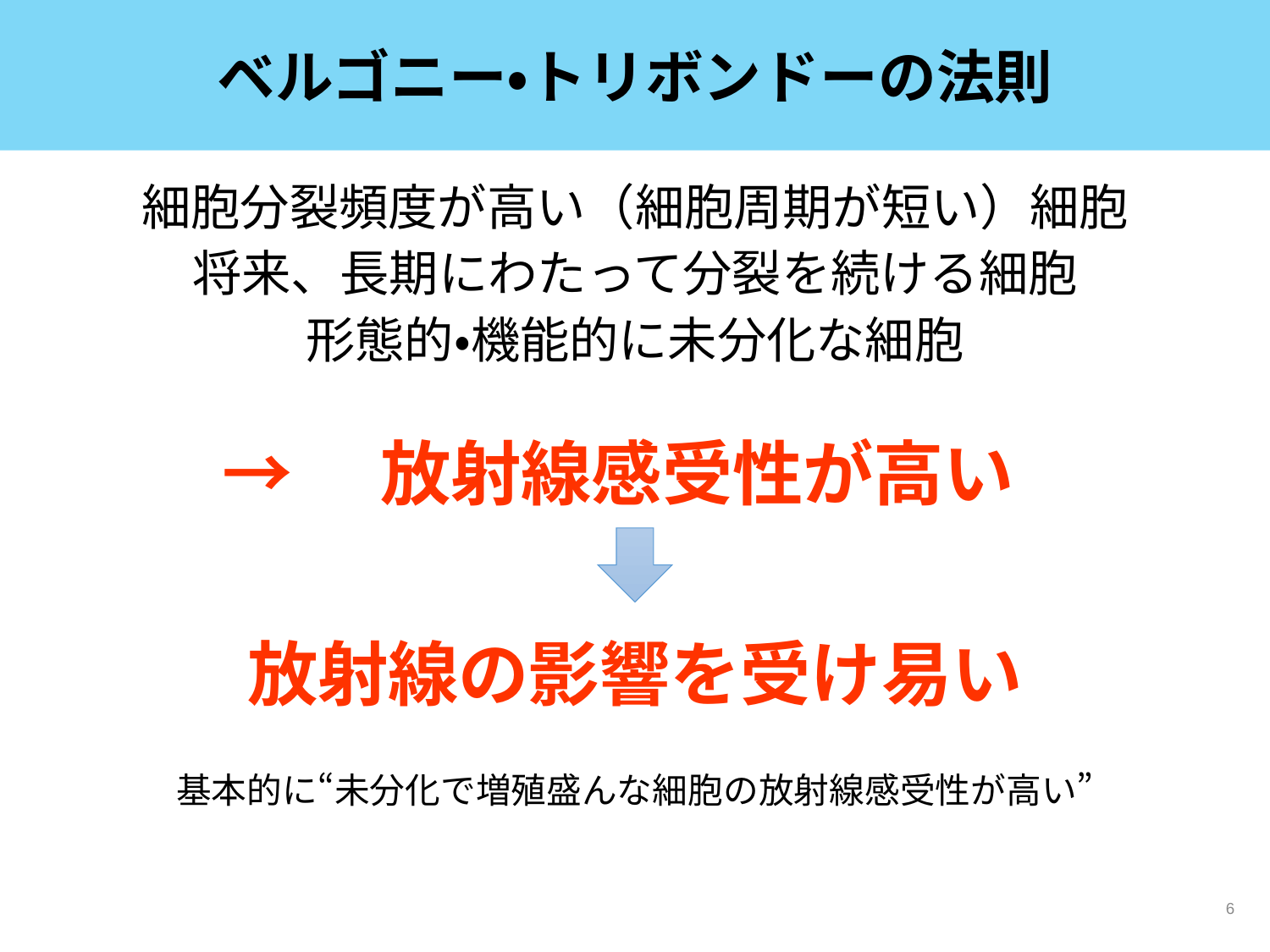

# ベルゴニー・トリボンドーの法則
細胞分裂頻度が高い（細胞周期が短い）細胞
将来、長期にわたって分裂を続ける細胞
形態的・機能的に未分化な細胞
→　放射線感受性が高い

放射線の影響を受け易い
基本的に“未分化で増殖盛んな細胞の放射線感受性が高い”
6